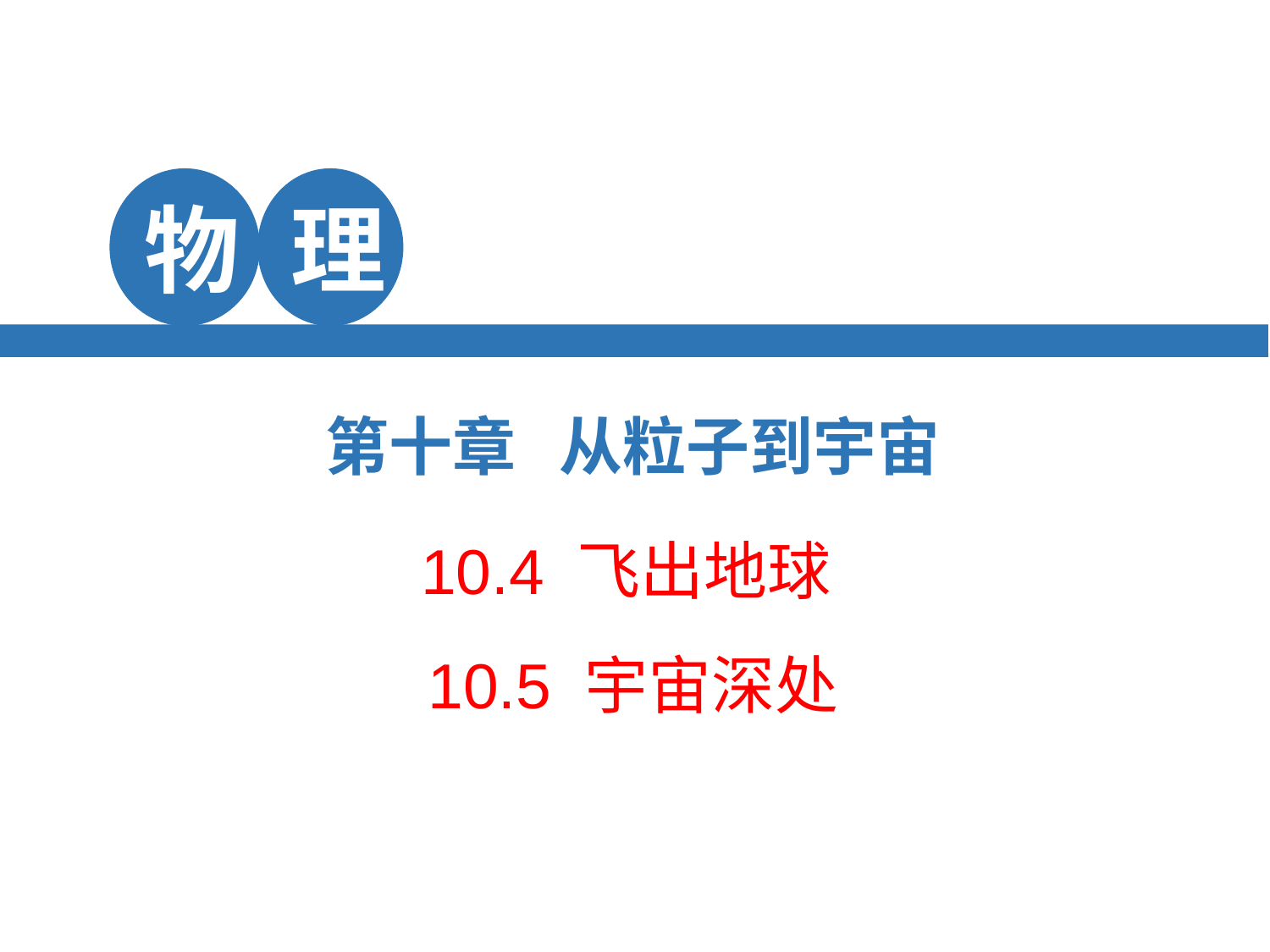

物
理

第十章   从粒子到宇宙
学  视
10.4 飞出地球
10.5 宇宙深处